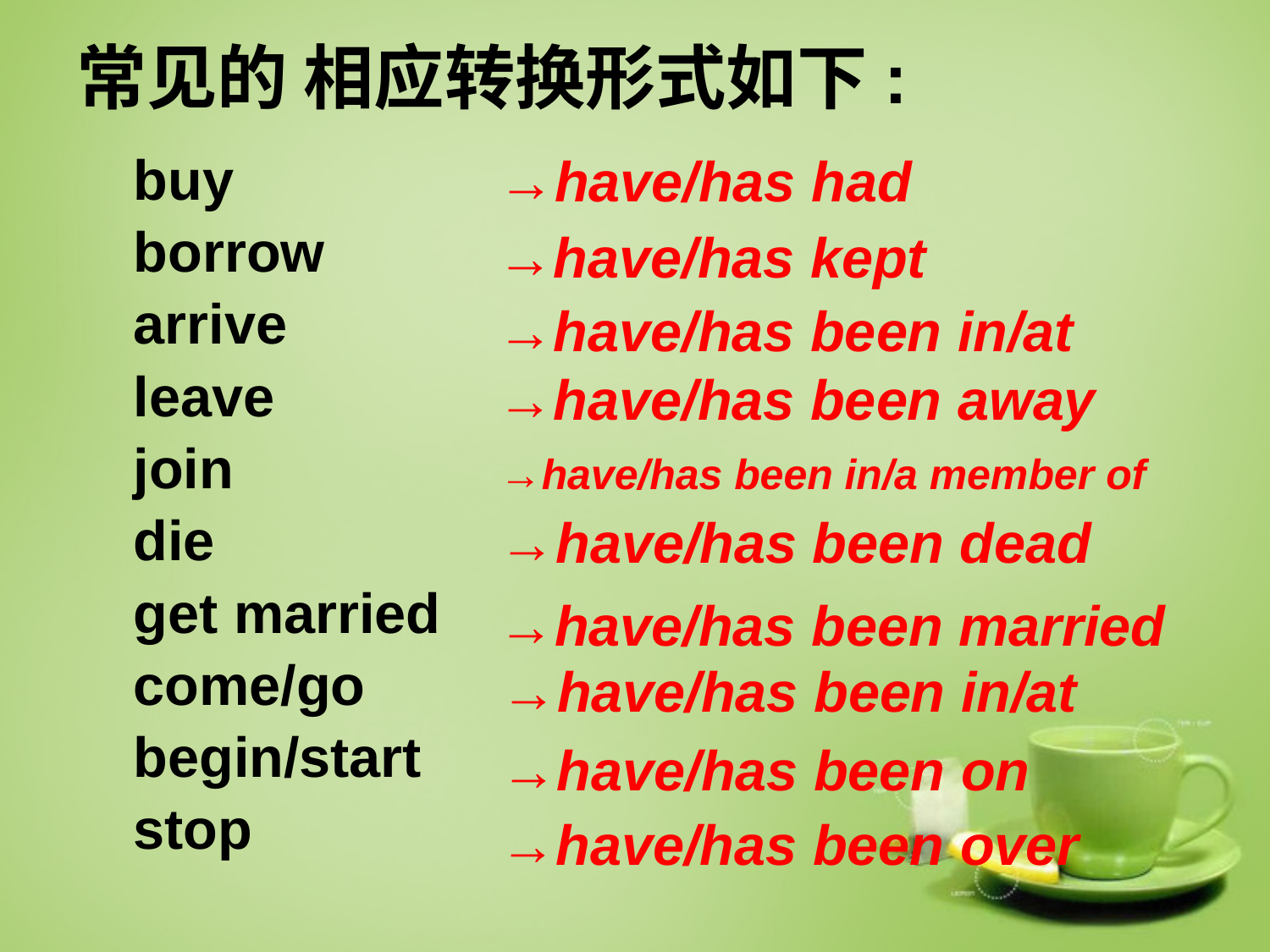

常见的 相应转换形式如下:
→have/has had
buy
borrow
arrive
leave
join
die
get married
come/go
begin/start
stop
→have/has kept

→have/has been in/at

→have/has been away

→have/has been in/a member of

→have/has been dead

→have/has been married

→have/has been in/at

→have/has been on
→have/has been over